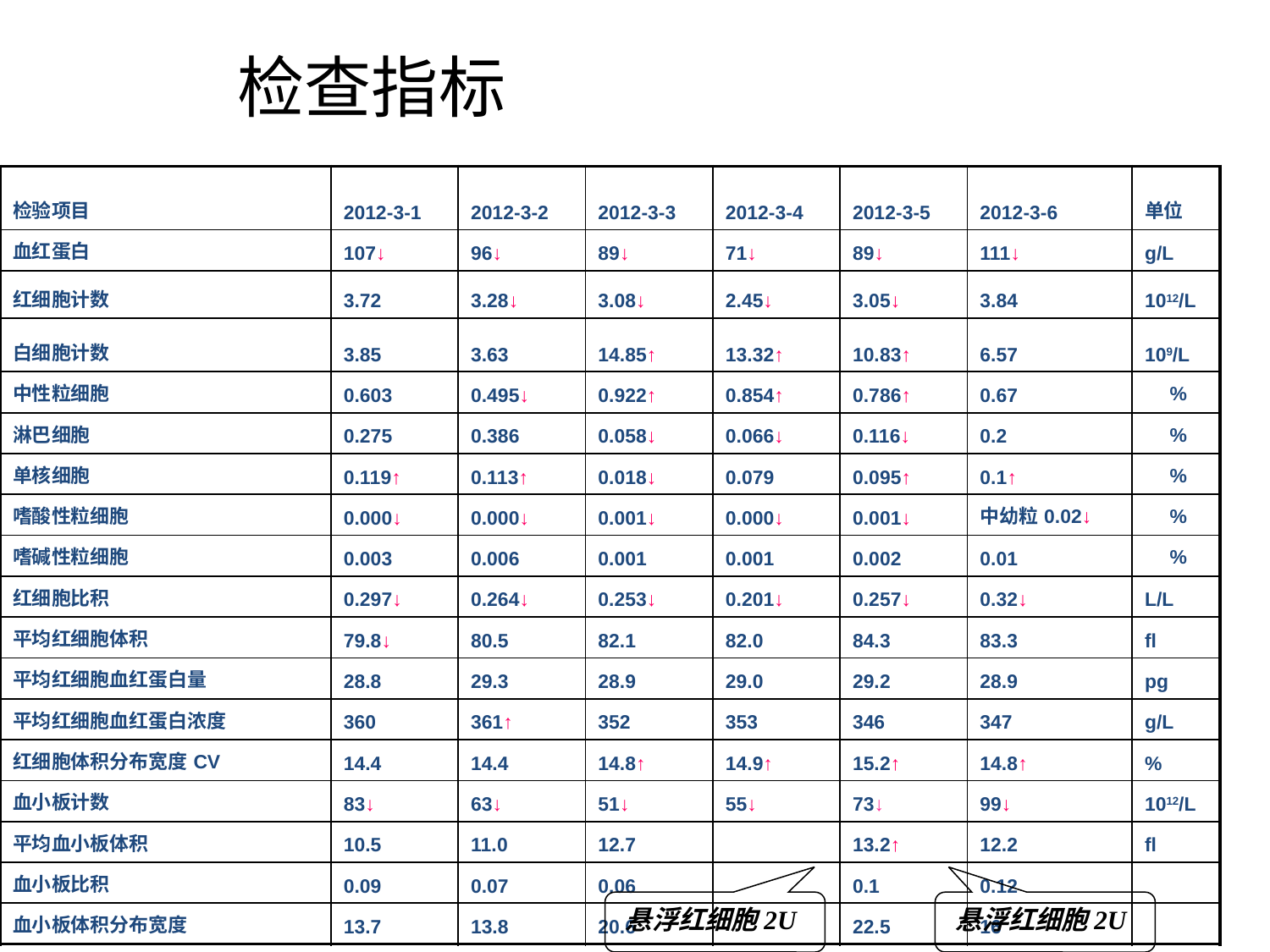

# 检查指标
| 检验项目 | 2012-3-1 | 2012-3-2 | 2012-3-3 | 2012-3-4 | 2012-3-5 | 2012-3-6 | 单位 |
| --- | --- | --- | --- | --- | --- | --- | --- |
| 血红蛋白 | 107↓ | 96↓ | 89↓ | 71↓ | 89↓ | 111↓ | g/L |
| 红细胞计数 | 3.72 | 3.28↓ | 3.08↓ | 2.45↓ | 3.05↓ | 3.84 | 1012/L |
| 白细胞计数 | 3.85 | 3.63 | 14.85↑ | 13.32↑ | 10.83↑ | 6.57 | 109/L |
| 中性粒细胞 | 0.603 | 0.495↓ | 0.922↑ | 0.854↑ | 0.786↑ | 0.67 | % |
| 淋巴细胞 | 0.275 | 0.386 | 0.058↓ | 0.066↓ | 0.116↓ | 0.2 | % |
| 单核细胞 | 0.119↑ | 0.113↑ | 0.018↓ | 0.079 | 0.095↑ | 0.1↑ | % |
| 嗜酸性粒细胞 | 0.000↓ | 0.000↓ | 0.001↓ | 0.000↓ | 0.001↓ | 中幼粒0.02↓ | % |
| 嗜碱性粒细胞 | 0.003 | 0.006 | 0.001 | 0.001 | 0.002 | 0.01 | % |
| 红细胞比积 | 0.297↓ | 0.264↓ | 0.253↓ | 0.201↓ | 0.257↓ | 0.32↓ | L/L |
| 平均红细胞体积 | 79.8↓ | 80.5 | 82.1 | 82.0 | 84.3 | 83.3 | fl |
| 平均红细胞血红蛋白量 | 28.8 | 29.3 | 28.9 | 29.0 | 29.2 | 28.9 | pg |
| 平均红细胞血红蛋白浓度 | 360 | 361↑ | 352 | 353 | 346 | 347 | g/L |
| 红细胞体积分布宽度CV | 14.4 | 14.4 | 14.8↑ | 14.9↑ | 15.2↑ | 14.8↑ | % |
| 血小板计数 | 83↓ | 63↓ | 51↓ | 55↓ | 73↓ | 99↓ | 1012/L |
| 平均血小板体积 | 10.5 | 11.0 | 12.7 |  | 13.2↑ | 12.2 | fl |
| 血小板比积 | 0.09 | 0.07 | 0.06 |  | 0.1 | 0.12 |  |
| 血小板体积分布宽度 | 13.7 | 13.8 | 20.6 |  | 22.5 | 16 |  |

悬浮红细胞2U

悬浮红细胞2U